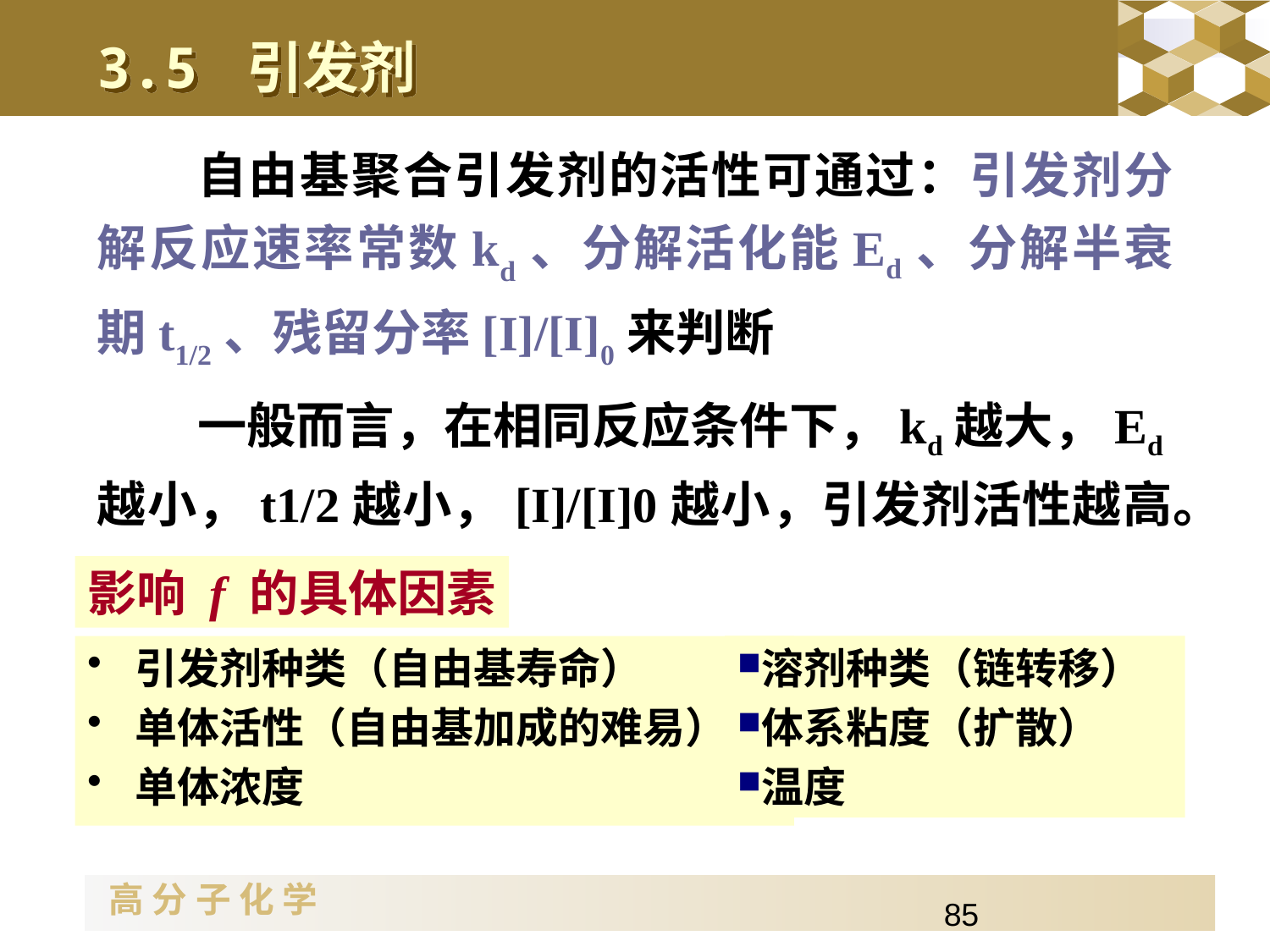

3.5 引发剂
自由基聚合引发剂的活性可通过：引发剂分解反应速率常数kd、分解活化能Ed、分解半衰期t1/2、残留分率[I]/[I]0来判断
一般而言，在相同反应条件下，kd越大，Ed越小，t1/2越小，[I]/[I]0越小，引发剂活性越高。
影响 f 的具体因素
引发剂种类（自由基寿命）
单体活性（自由基加成的难易）
单体浓度
溶剂种类（链转移）
体系粘度（扩散）
温度